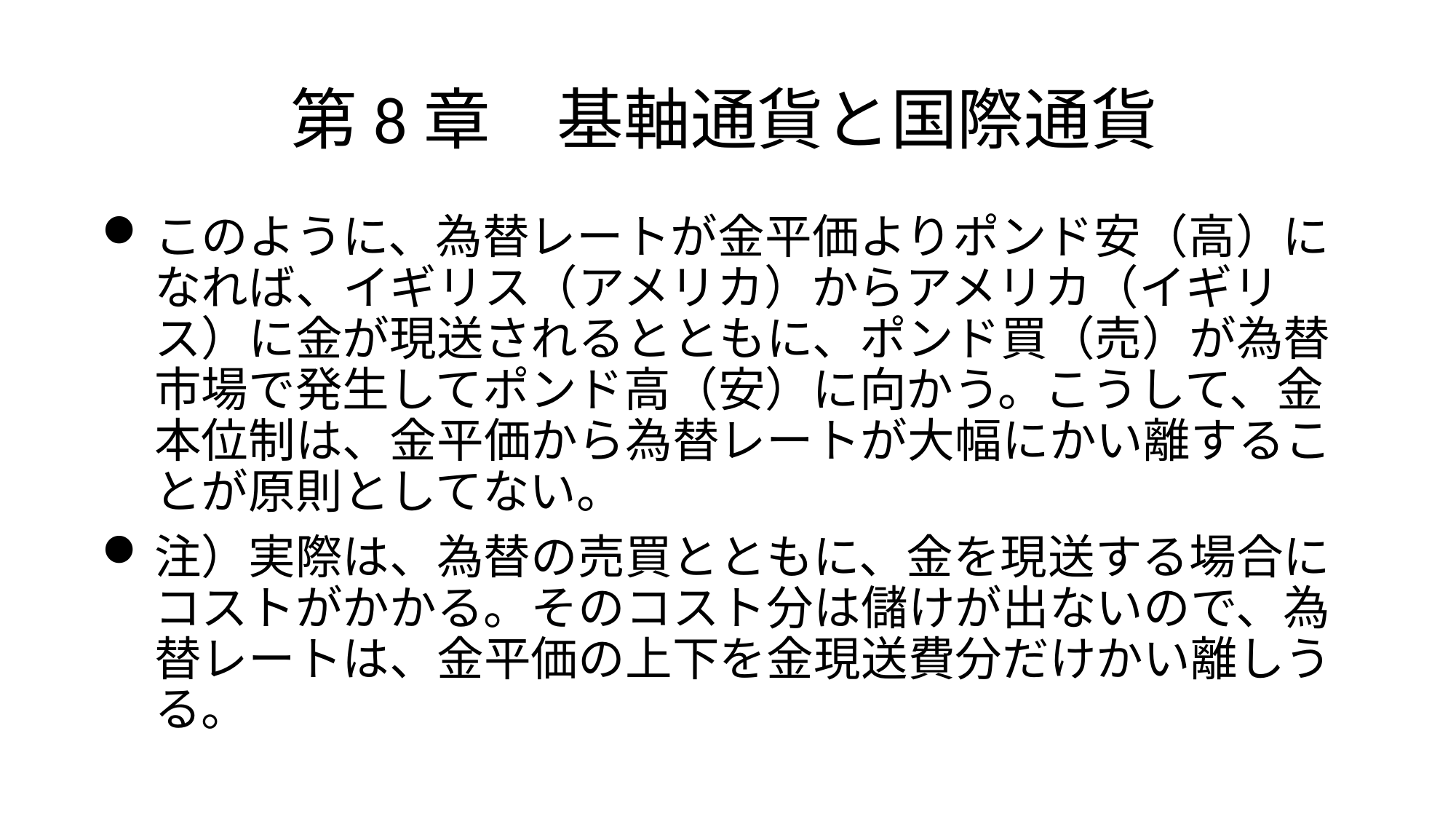

# 第8章　基軸通貨と国際通貨
このように、為替レートが金平価よりポンド安（高）になれば、イギリス（アメリカ）からアメリカ（イギリス）に金が現送されるとともに、ポンド買（売）が為替市場で発生してポンド高（安）に向かう。こうして、金本位制は、金平価から為替レートが大幅にかい離することが原則としてない。
注）実際は、為替の売買とともに、金を現送する場合にコストがかかる。そのコスト分は儲けが出ないので、為替レートは、金平価の上下を金現送費分だけかい離しうる。